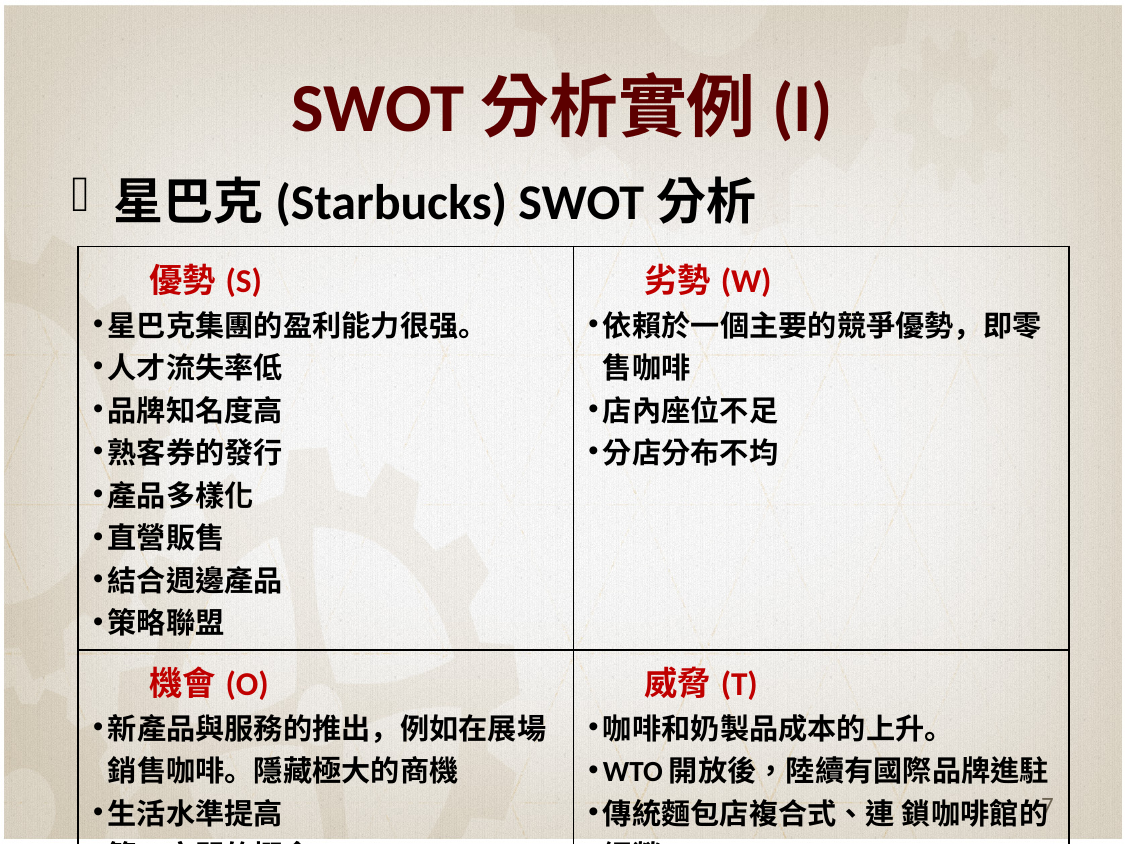

# SWOT分析實例(I)
星巴克(Starbucks) SWOT分析

| 優勢(S) 星巴克集團的盈利能力很强。 人才流失率低 品牌知名度高 熟客券的發行 產品多樣化 直營販售 結合週邊產品 策略聯盟 | 劣勢(W) 依賴於一個主要的競爭優勢，即零售咖啡 店內座位不足 分店分布不均 |
| --- | --- |
| 機會(O) 新產品與服務的推出，例如在展場銷售咖啡。隱藏極大的商機 生活水準提高 第三空間的概念 建立電子商務 | 威脅(T) 咖啡和奶製品成本的上升。 WTO開放後，陸續有國際品牌進駐 傳統麵包店複合式、連 鎖咖啡館的 經營 |
7